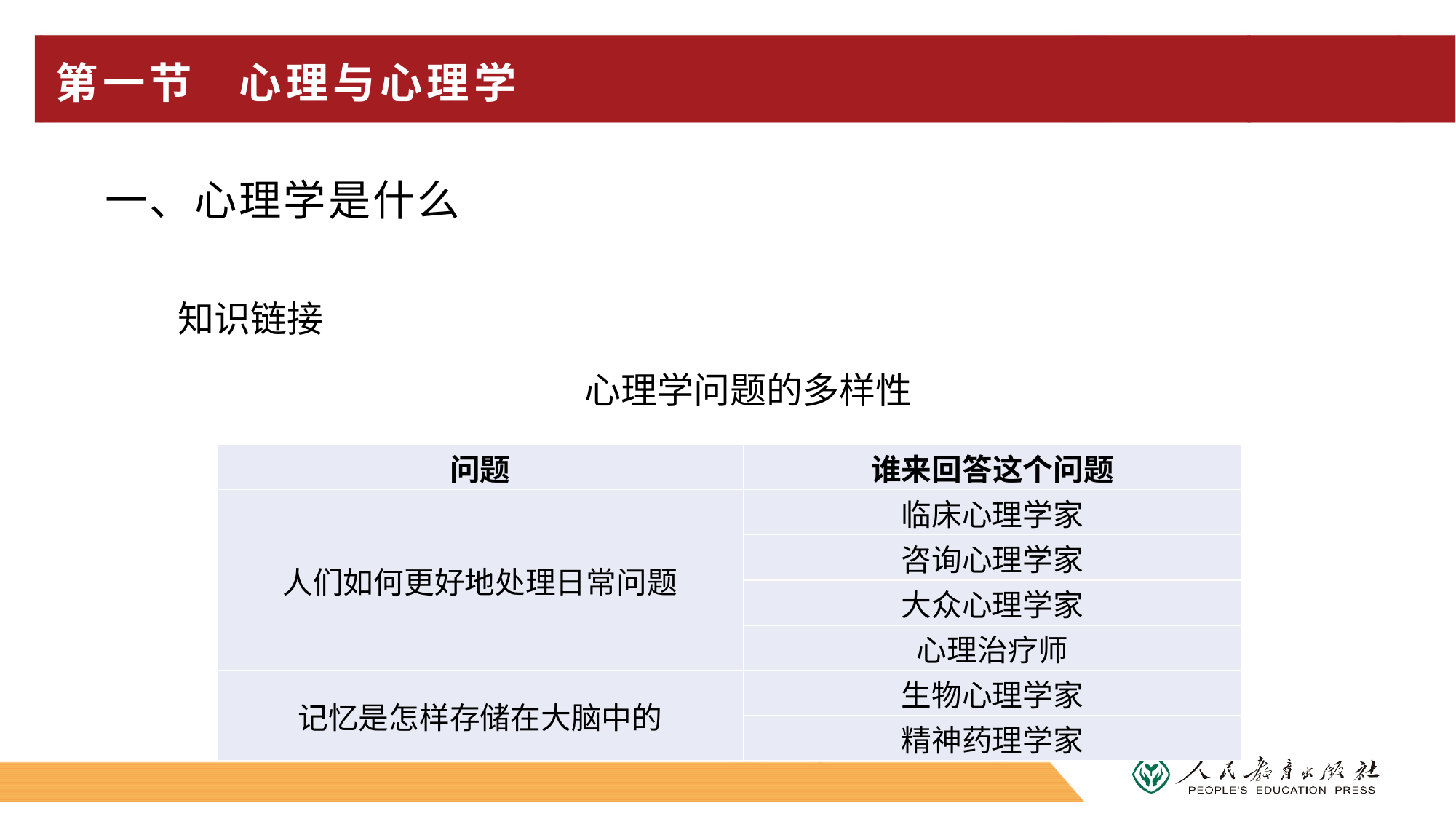

# 第一节   心理与心理学
一、心理学是什么
知识链接
心理学问题的多样性
| 问题 | 谁来回答这个问题 |
| --- | --- |
| 人们如何更好地处理日常问题 | 临床心理学家 |
|  | 咨询心理学家 |
|  | 大众心理学家 |
|  | 心理治疗师 |
| 记忆是怎样存储在大脑中的 | 生物心理学家 |
|  | 精神药理学家 |